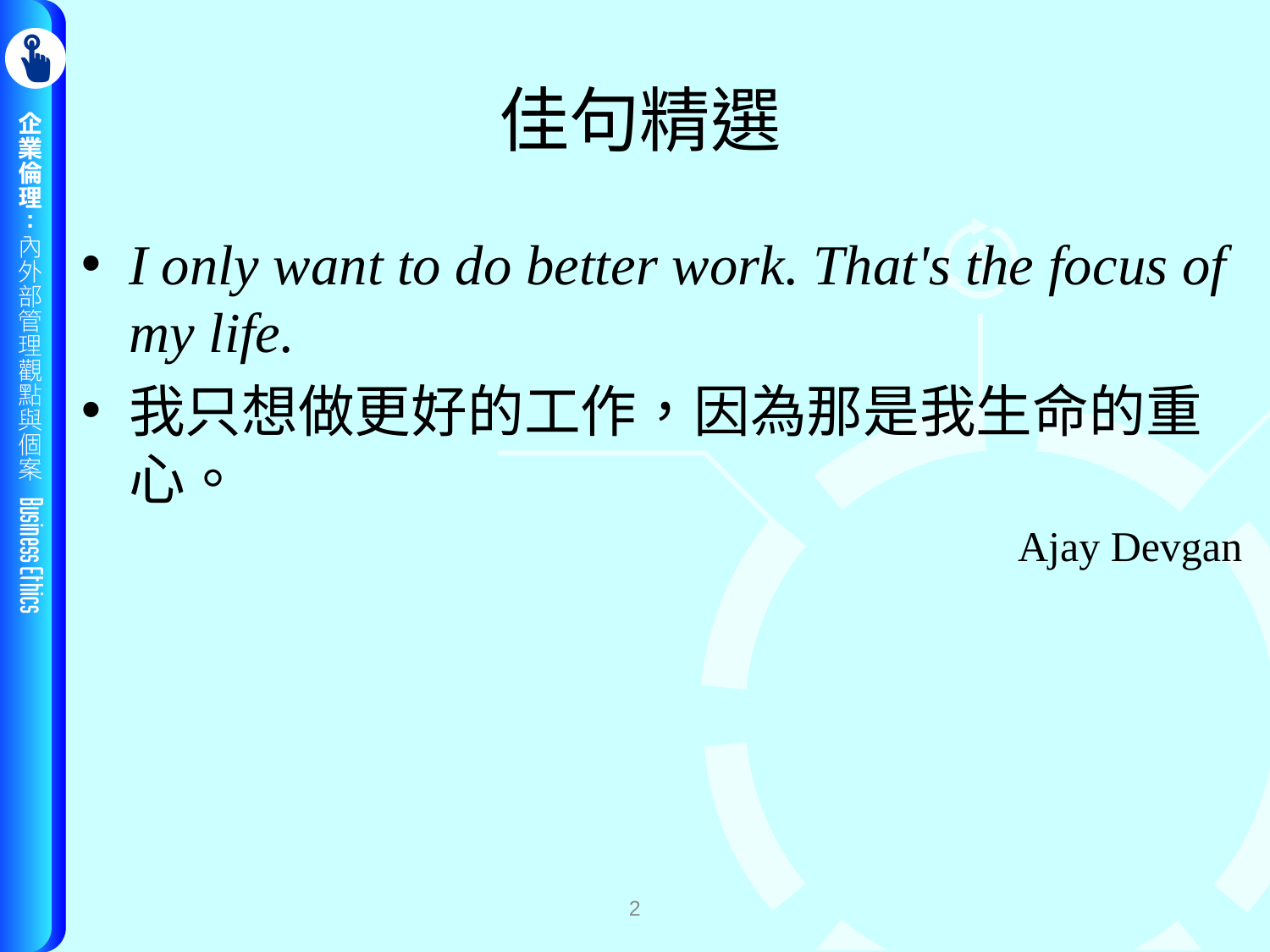

# 佳句精選
I only want to do better work. That's the focus of my life.
我只想做更好的工作，因為那是我生命的重心。
Ajay Devgan
2